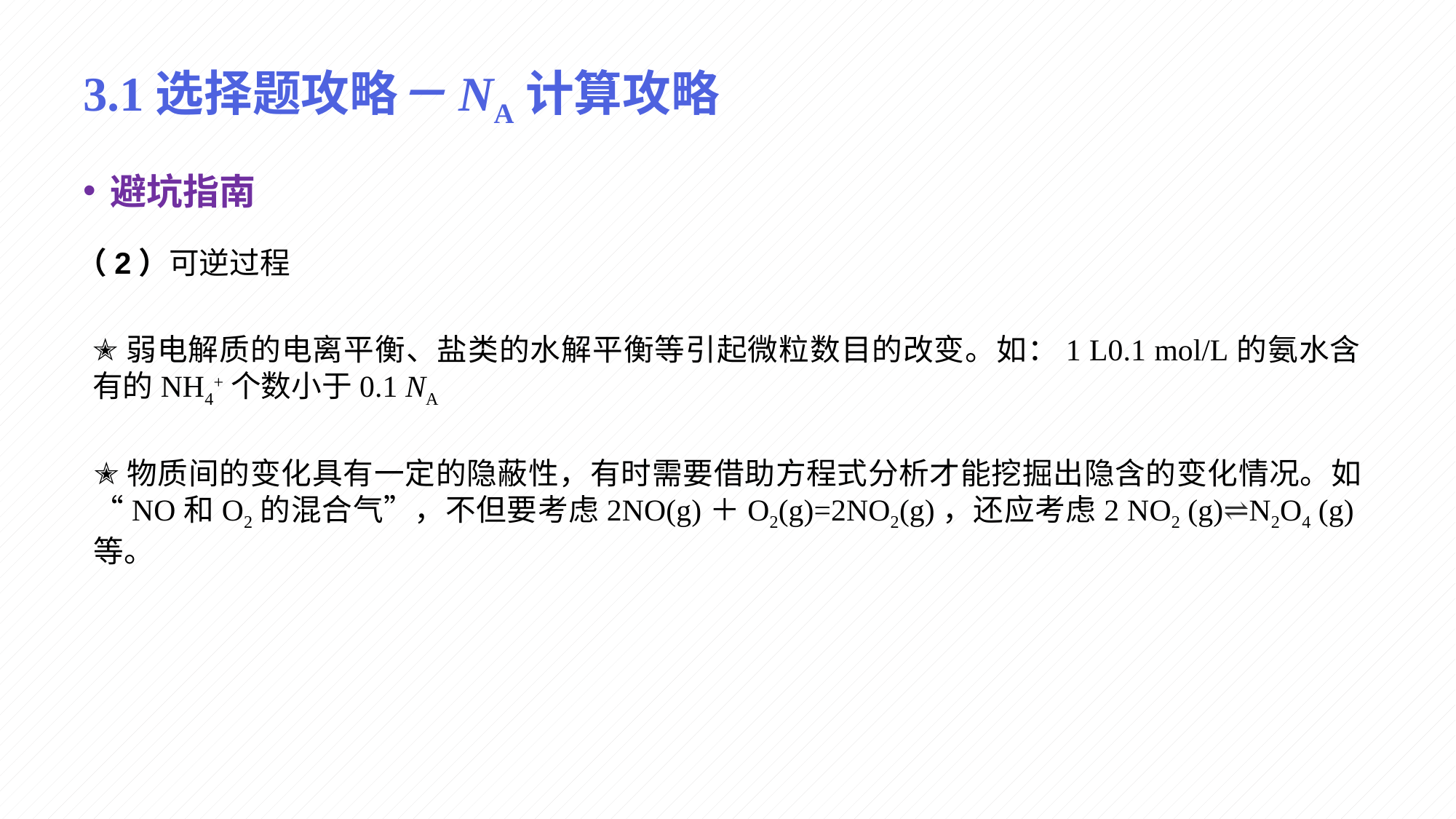

# 3.1选择题攻略－NA计算攻略
避坑指南

（2）可逆过程
✭弱电解质的电离平衡、盐类的水解平衡等引起微粒数目的改变。如：1 L0.1 mol/L的氨水含有的NH4+个数小于0.1 NA
✭物质间的变化具有一定的隐蔽性，有时需要借助方程式分析才能挖掘出隐含的变化情况。如“NO和O2的混合气”，不但要考虑2NO(g)＋O2(g)=2NO2(g)，还应考虑2 NO2 (g)⇌N2O4 (g)等。